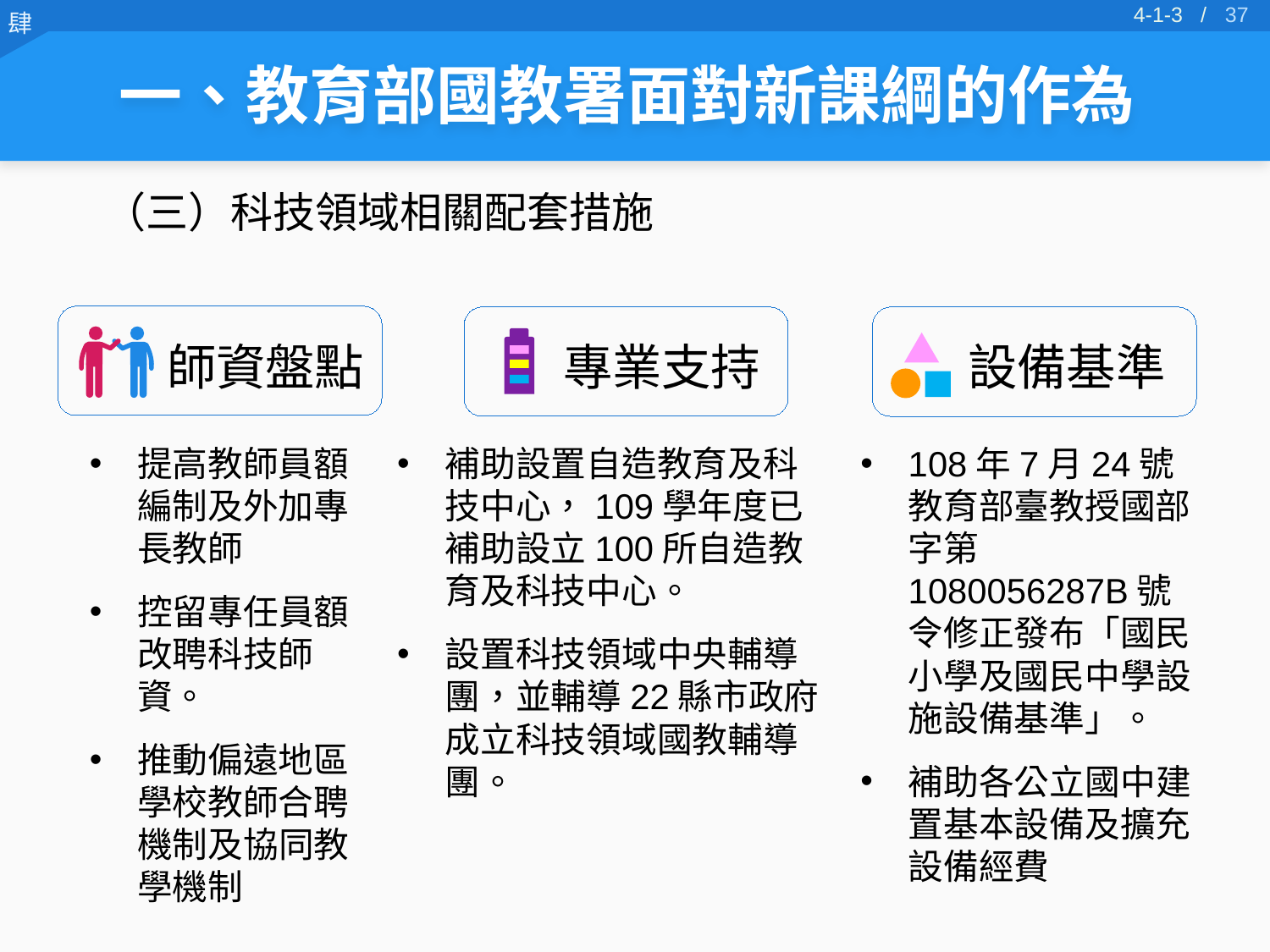

37
4-1-3   /
一、教育部國教署面對新課綱的作為
（三）科技領域相關配套措施

師資盤點

專業支持

設備基準

提高教師員額編制及外加專長教師
控留專任員額改聘科技師資。
推動偏遠地區學校教師合聘機制及協同教學機制
補助設置自造教育及科技中心，109學年度已補助設立100所自造教育及科技中心。
設置科技領域中央輔導團，並輔導22縣市政府成立科技領域國教輔導團。
108年7月24號教育部臺教授國部字第1080056287B號令修正發布「國民小學及國民中學設施設備基準」。
補助各公立國中建置基本設備及擴充設備經費